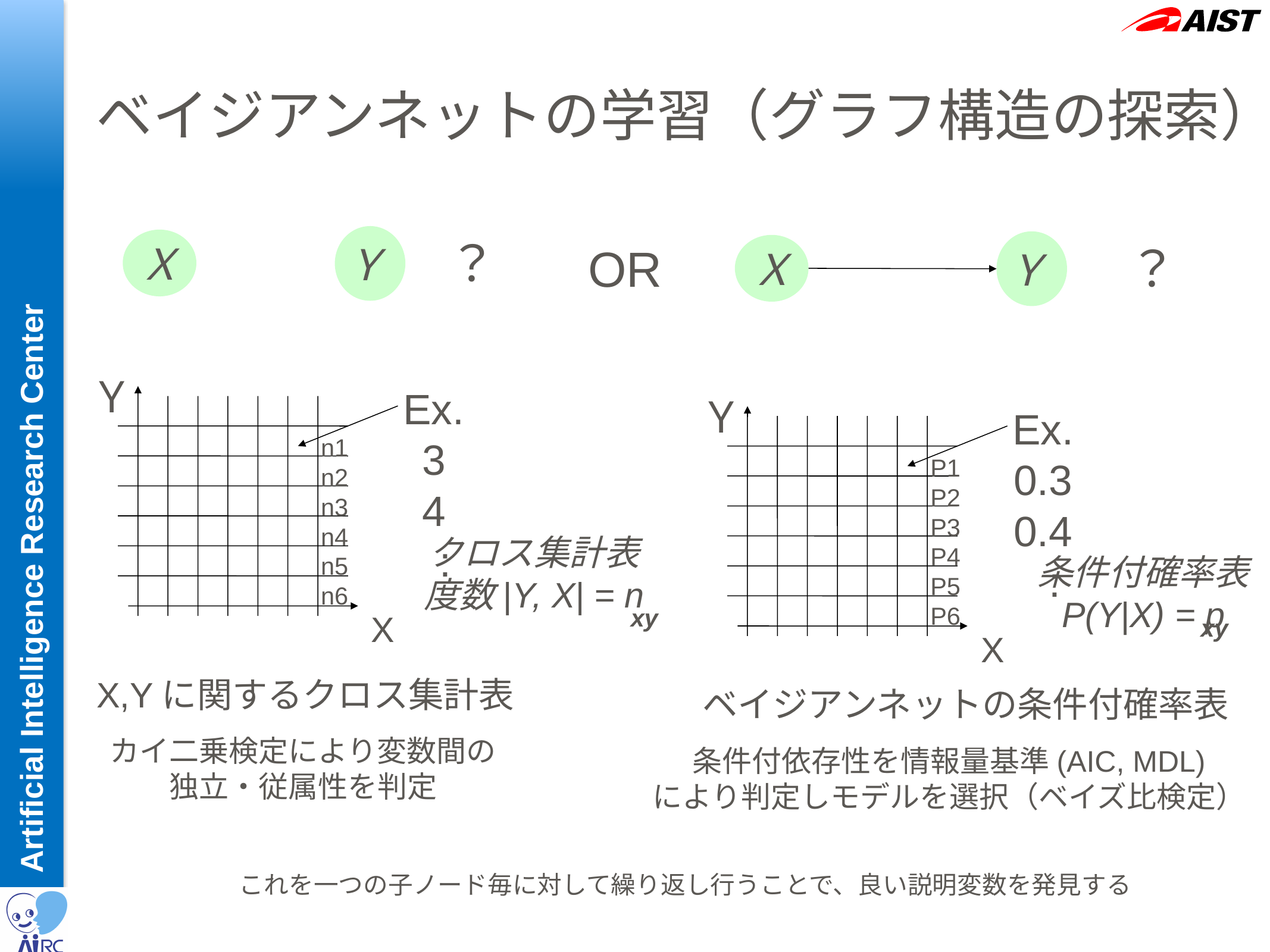

ベイジアンネットの学習（グラフ構造の探索）
？
Ｙ
Ｘ
？
Ｙ
OR
Ｘ
Ｙ

Ex.
3
4
  :
Ｙ

Ex.
0.3
0.4
  :

n1
n2
n3
n4
n5
n6

P1
P2
P3
P4
P5
P6
クロス集計表
度数|Y, X| = n
条件付確率表
P(Y|X) = p
xy
X
xy
X
X,Yに関するクロス集計表
ベイジアンネットの条件付確率表
カイ二乗検定により変数間の
独立・従属性を判定
条件付依存性を情報量基準(AIC, MDL)
により判定しモデルを選択（ベイズ比検定）
これを一つの子ノード毎に対して繰り返し行うことで、良い説明変数を発見する